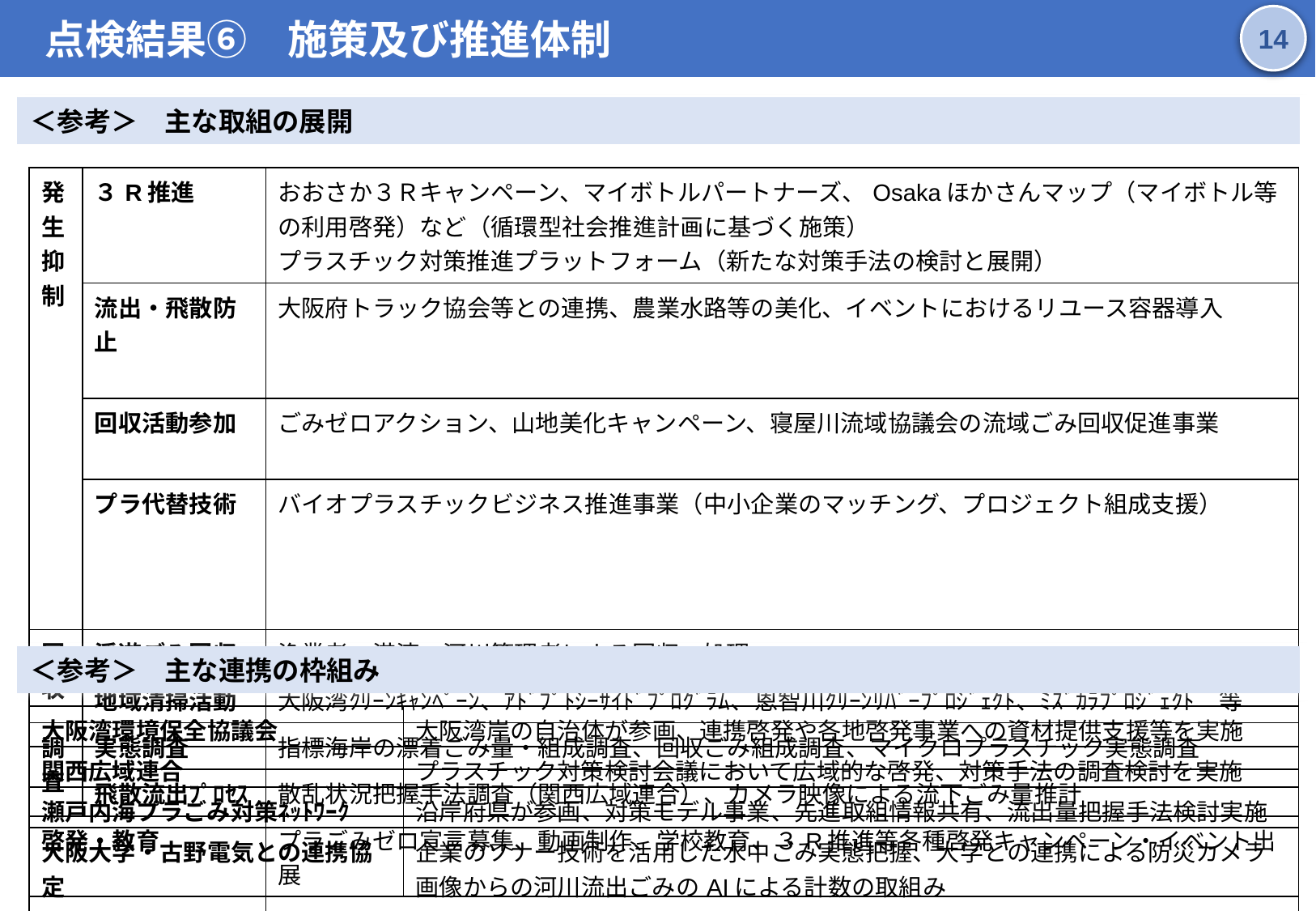

点検結果⑥　施策及び推進体制
14
＜参考＞　主な取組の展開
| 発生抑制 | ３R推進 | おおさか３Ｒキャンペーン、マイボトルパートナーズ、Osakaほかさんマップ（マイボトル等の利用啓発）など（循環型社会推進計画に基づく施策） プラスチック対策推進プラットフォーム（新たな対策手法の検討と展開） |
| --- | --- | --- |
|  | 流出・飛散防止 | 大阪府トラック協会等との連携、農業水路等の美化、イベントにおけるリユース容器導入 |
|  | 回収活動参加 | ごみゼロアクション、山地美化キャンペーン、寝屋川流域協議会の流域ごみ回収促進事業 |
|  | プラ代替技術 | バイオプラスチックビジネス推進事業（中小企業のマッチング、プロジェクト組成支援） |
| 回収 | 浮遊ごみ回収 | 漁業者、港湾・河川管理者による回収・処理 |
|  | 地域清掃活動 | 大阪湾ｸﾘｰﾝｷｬﾝﾍﾟｰﾝ、ｱﾄﾞﾌﾟﾄｼｰｻｲﾄﾞﾌﾟﾛｸﾞﾗﾑ、恩智川ｸﾘｰﾝﾘﾊﾞｰﾌﾟﾛｼﾞｪｸﾄ、ﾐｽﾞｶﾗﾌﾟﾛｼﾞｪｸﾄ　等 |
| 調査 | 実態調査 | 指標海岸の漂着ごみ量・組成調査、回収ごみ組成調査、マイクロプラスチック実態調査 |
|  | 飛散流出ﾌﾟﾛｾｽ | 散乱状況把握手法調査（関西広域連合）、カメラ映像による流下ごみ量推計 |
| 啓発・教育 | 啓発・教育 | プラごみゼロ宣言募集、動画制作、学校教育、３R推進等各種啓発キャンペーン・イベント出展 |
| 国際連携 | 国際連携 | 国連環境計画（UNEP-IETC）国際ﾜｰｸｼｮｯﾌﾟ参画、国際イベントでの大阪ﾌﾞﾙｰｵｰｼｬﾝﾋﾞｼﾞｮﾝのPR |
＜参考＞　主な連携の枠組み
| 大阪湾環境保全協議会 | 大阪湾岸の自治体が参画、連携啓発や各地啓発事業への資材提供支援等を実施 |
| --- | --- |
| 関西広域連合 | プラスチック対策検討会議において広域的な啓発、対策手法の調査検討を実施 |
| 瀬戸内海プラごみ対策ﾈｯﾄﾜｰｸ | 沿岸府県が参画、対策モデル事業、先進取組情報共有、流出量把握手法検討実施 |
| 大阪大学・古野電気との連携協定 | 企業のソナー技術を活用した水中ごみ実態把握、大学との連携による防災カメラ画像からの河川流出ごみのAIによる計数の取組み |